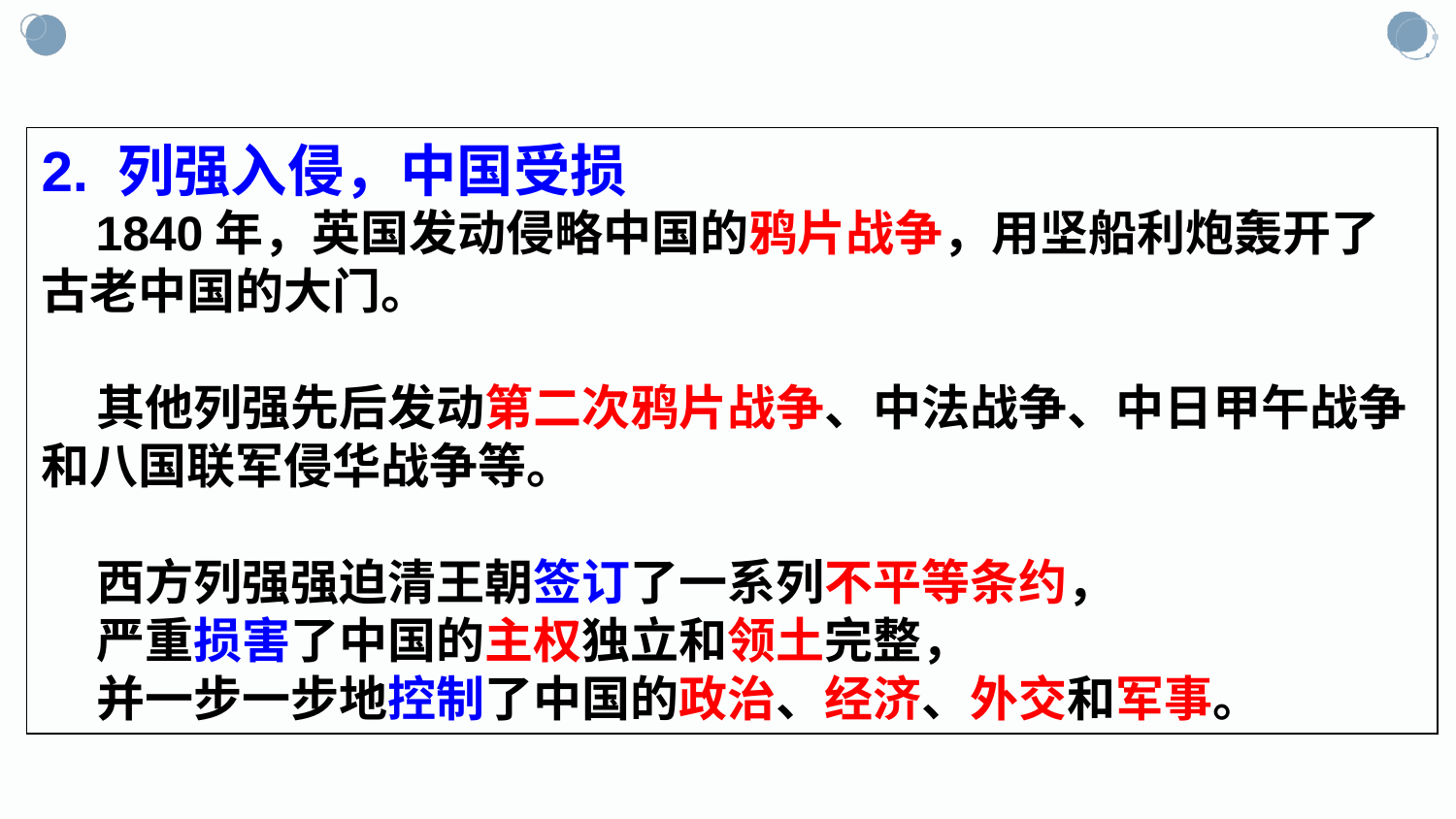

2. 列强入侵，中国受损
    1840年，英国发动侵略中国的鸦片战争，用坚船利炮轰开了古老中国的大门。

    其他列强先后发动第二次鸦片战争、中法战争、中日甲午战争和八国联军侵华战争等。

    西方列强强迫清王朝签订了一系列不平等条约，
    严重损害了中国的主权独立和领土完整，
    并一步一步地控制了中国的政治、经济、外交和军事。